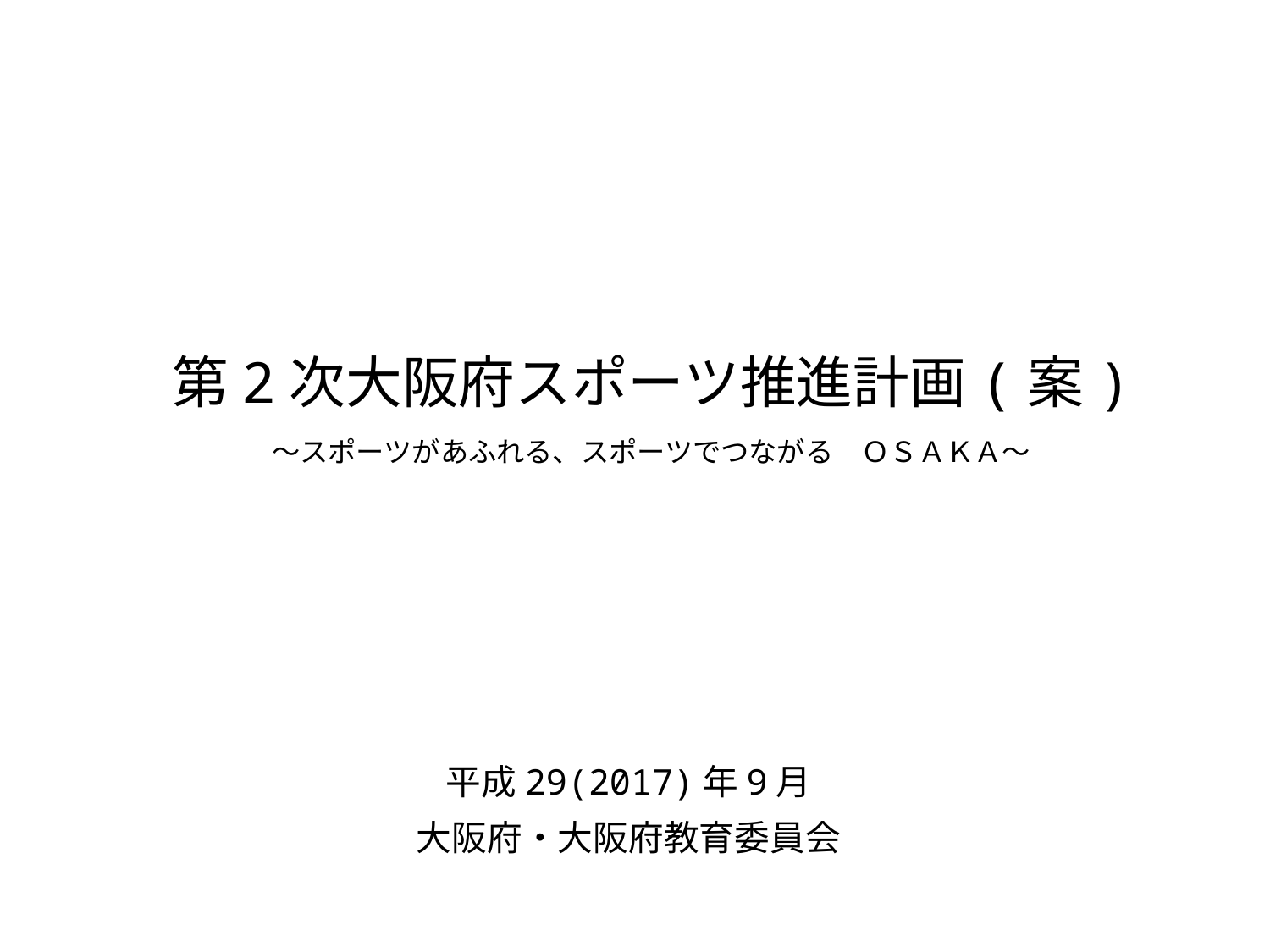

# 第2次大阪府スポーツ推進計画(案) ～スポーツがあふれる、スポーツでつながる　ＯＳＡＫＡ～
平成29(2017)年9月
大阪府・大阪府教育委員会